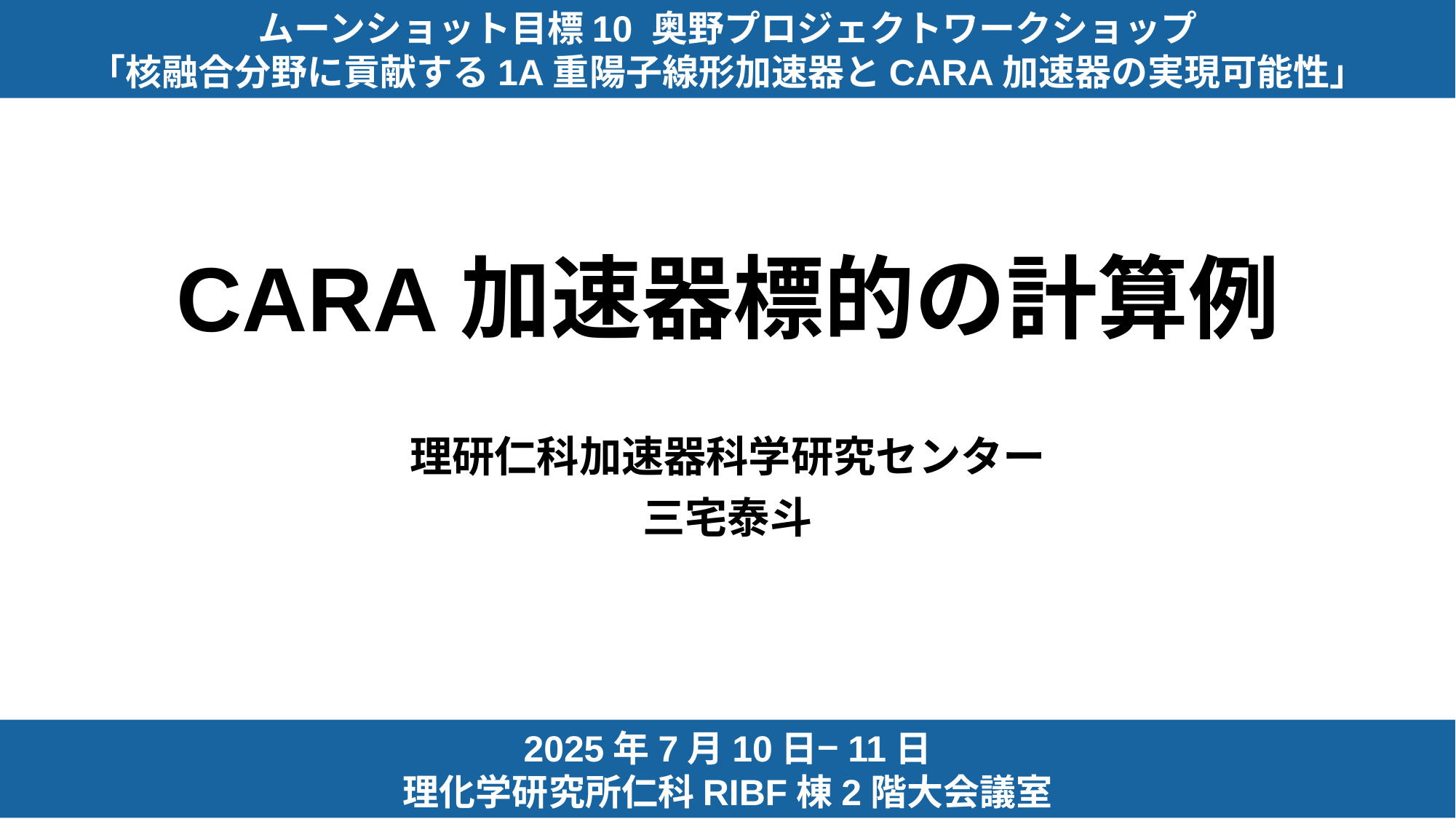

ムーンショット目標10 奥野プロジェクトワークショップ
「核融合分野に貢献する1A重陽子線形加速器とCARA加速器の実現可能性」
# CARA加速器標的の計算例
理研仁科加速器科学研究センター
三宅泰斗
2025年7月10日−11日
理化学研究所仁科RIBF棟2階大会議室
1